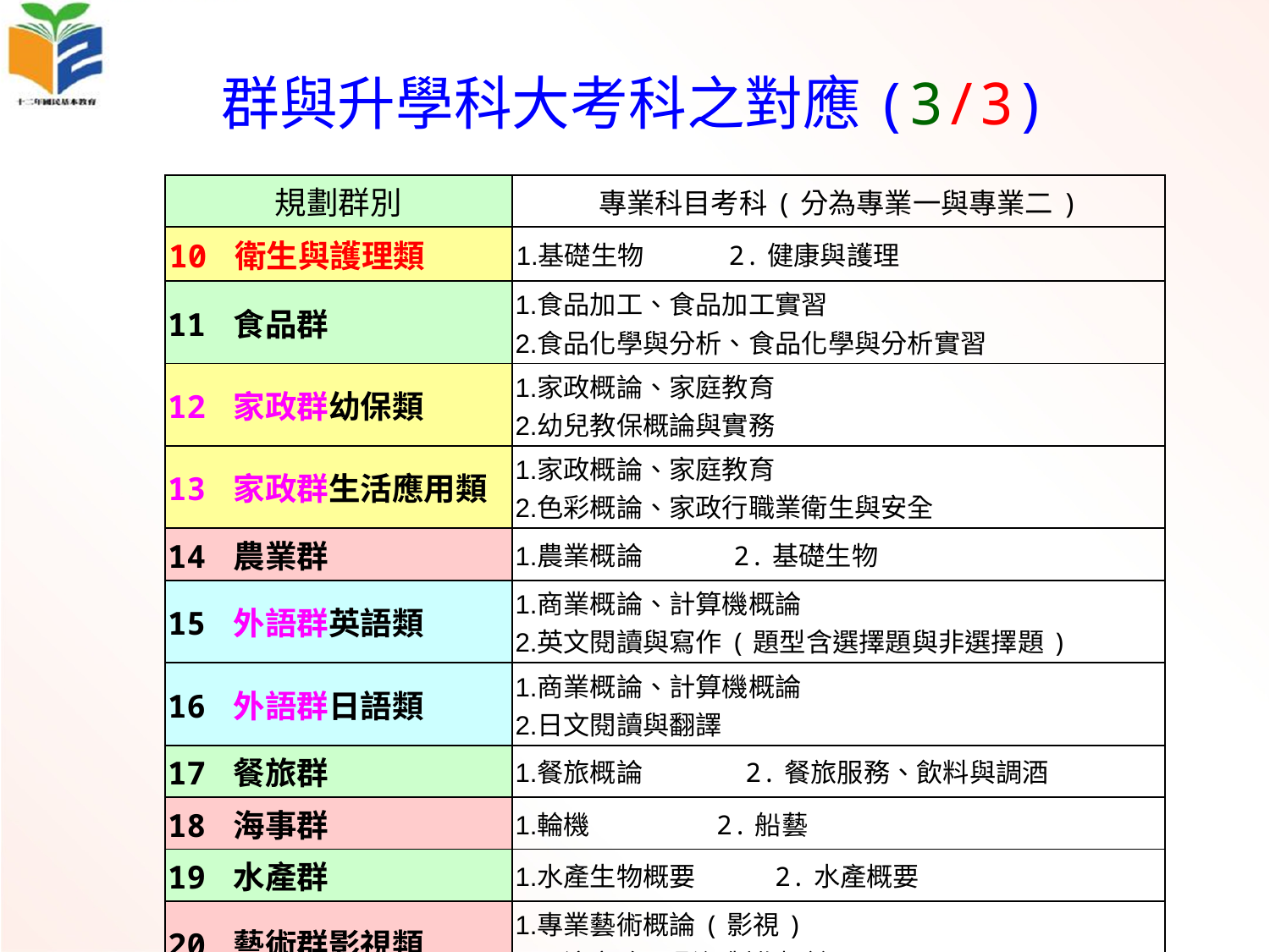

# 群與升學科大考科之對應(3/3)
| 規劃群別 | 專業科目考科(分為專業一與專業二) |
| --- | --- |
| 10 衛生與護理類 | 基礎生物 2.健康與護理 |
| 11 食品群 | 食品加工、食品加工實習 食品化學與分析、食品化學與分析實習 |
| 12 家政群幼保類 | 家政概論、家庭教育 幼兒教保概論與實務 |
| 13 家政群生活應用類 | 家政概論、家庭教育 色彩概論、家政行職業衛生與安全 |
| 14 農業群 | 農業概論 2.基礎生物 |
| 15 外語群英語類 | 商業概論、計算機概論 英文閱讀與寫作(題型含選擇題與非選擇題) |
| 16 外語群日語類 | 商業概論、計算機概論 日文閱讀與翻譯 |
| 17 餐旅群 | 餐旅概論 2.餐旅服務、飲料與調酒 |
| 18 海事群 | 輪機 2.船藝 |
| 19 水產群 | 水產生物概要 2.水產概要 |
| 20 藝術群影視類 | 專業藝術概論(影視) 展演實務(影視製作概論) |